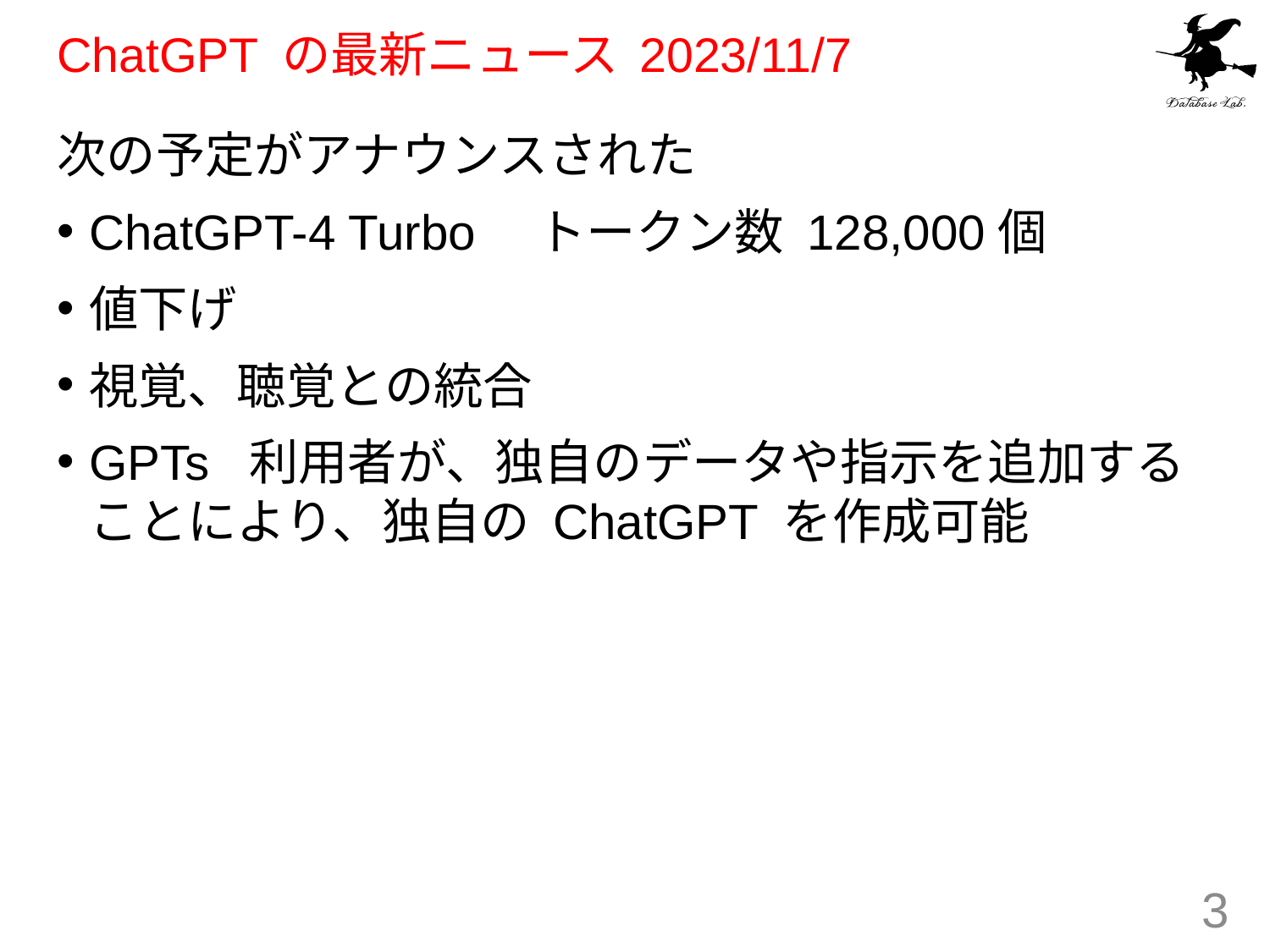

# ChatGPT の最新ニュース 2023/11/7
次の予定がアナウンスされた
ChatGPT-4 Turbo　トークン数 128,000個
値下げ
視覚、聴覚との統合
GPTs  利用者が、独自のデータや指示を追加することにより、独自の ChatGPT を作成可能

3